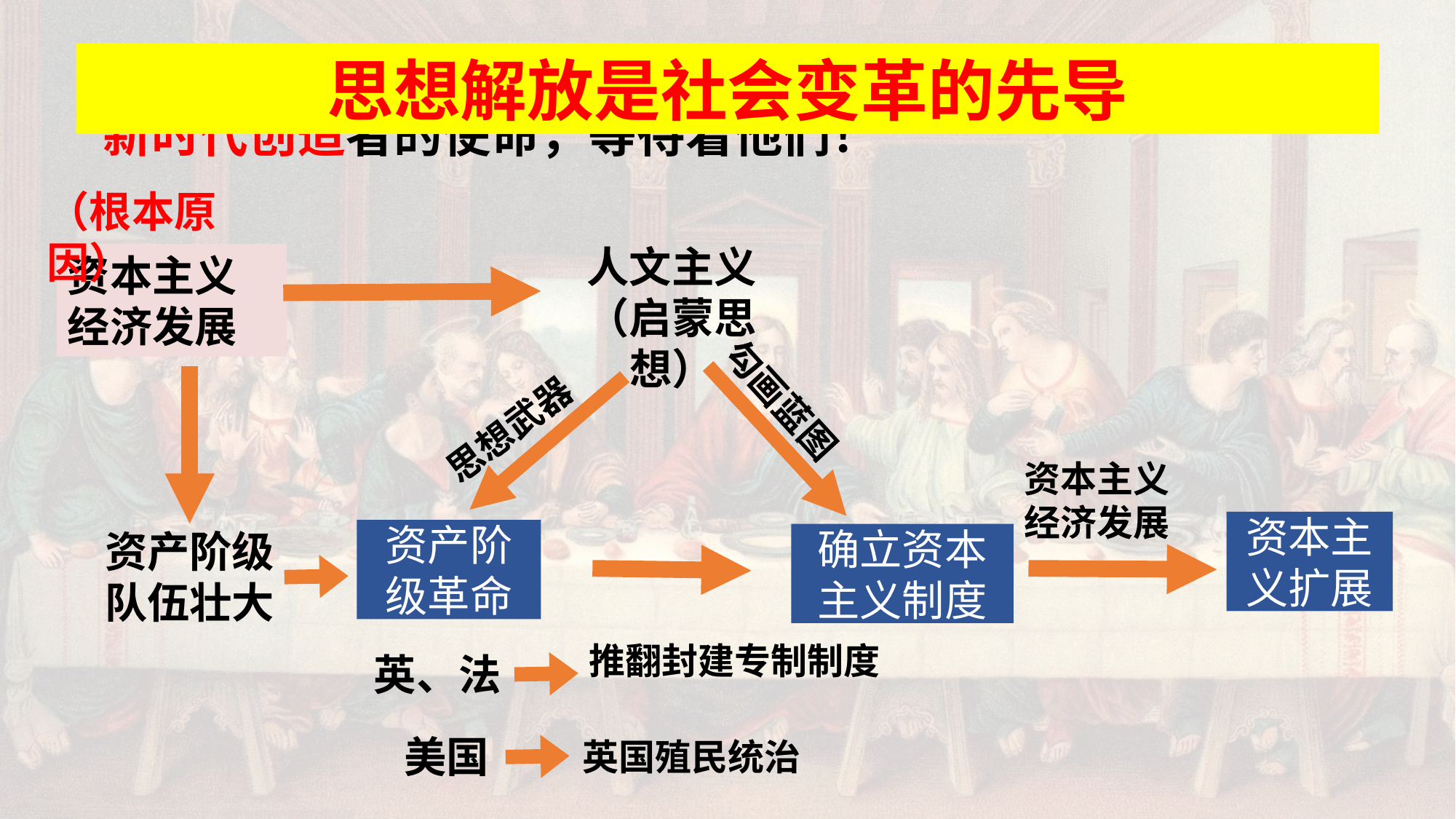

在人文主义者们的带领下，西欧民众逐渐走出了中世纪。
新时代创造者的使命，等待着他们！
思想解放是社会变革的先导
（根本原因）
人文主义
（启蒙思想）
资本主义经济发展
勾画蓝图
思想武器
资本主义经济发展
资本主义扩展
资产阶级队伍壮大
资产阶级革命
确立资本主义制度
推翻封建专制制度
英、法
美国
英国殖民统治